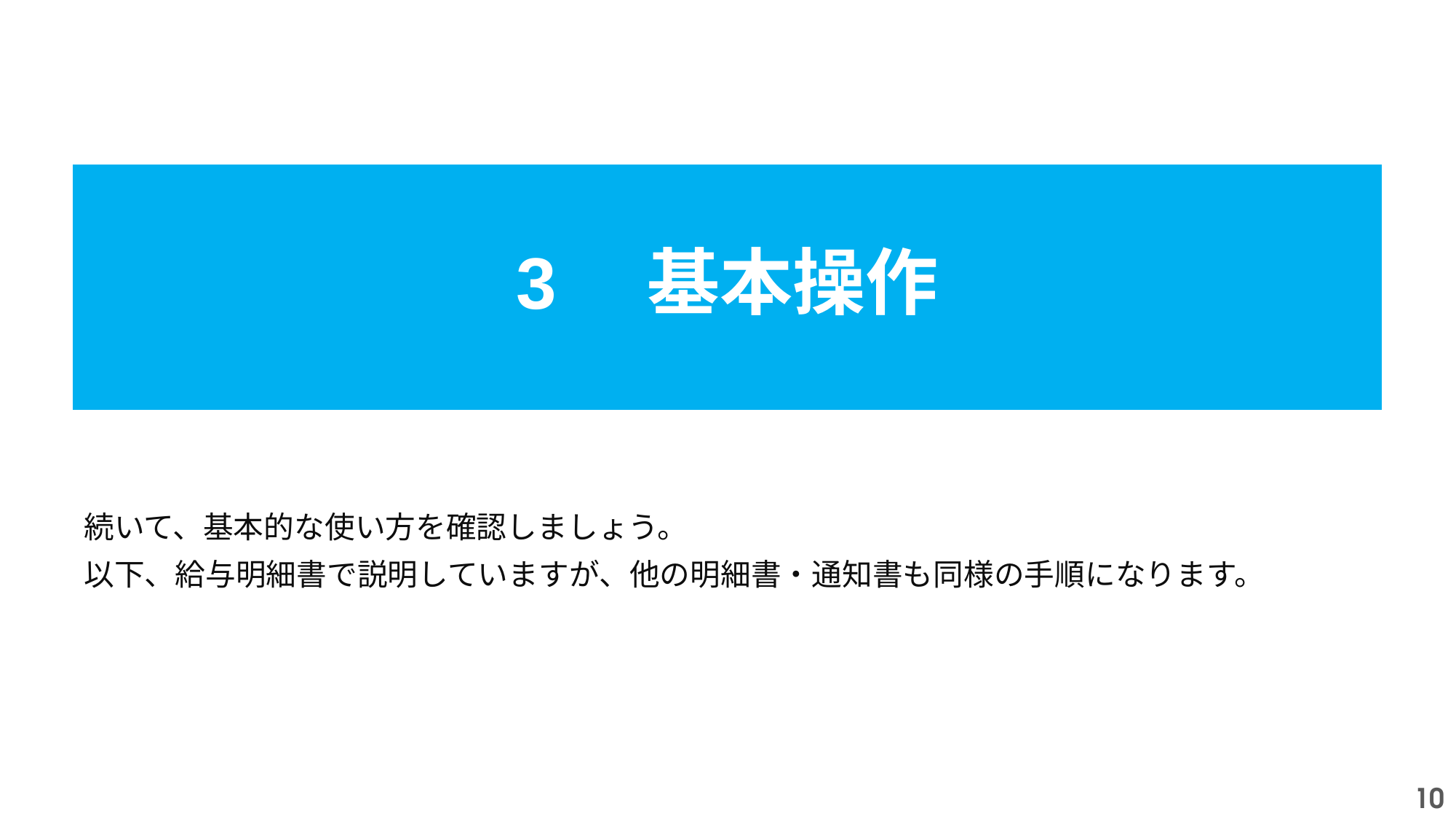

3　基本操作
続いて、基本的な使い方を確認しましょう。
以下、給与明細書で説明していますが、他の明細書・通知書も同様の手順になります。
10